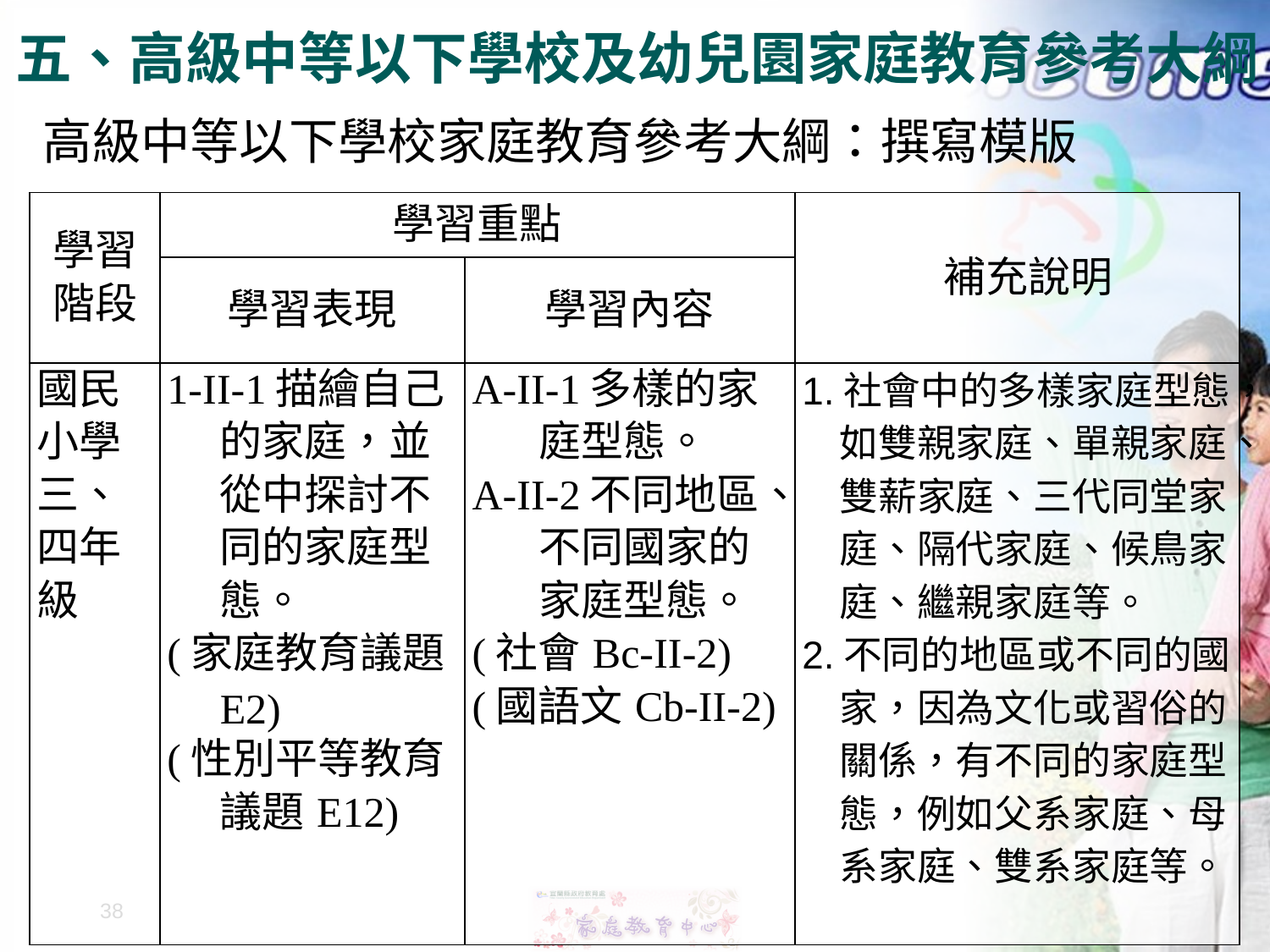

五、高級中等以下學校及幼兒園家庭教育參考大綱
高級中等以下學校家庭教育參考大綱：撰寫模版
| 學習階段 | 學習重點 |  | 補充說明 |
| --- | --- | --- | --- |
|  | 學習表現 | 學習內容 |  |
| 國民小學三、四年級 | 1-II-1描繪自己的家庭，並從中探討不同的家庭型態。 (家庭教育議題E2) (性別平等教育議題E12) | A-II-1多樣的家庭型態。 A-II-2不同地區、不同國家的家庭型態。 (社會Bc-II-2) (國語文Cb-II-2) | 1.社會中的多樣家庭型態，如雙親家庭、單親家庭、雙薪家庭、三代同堂家庭、隔代家庭、候鳥家庭、繼親家庭等。 2.不同的地區或不同的國家，因為文化或習俗的關係，有不同的家庭型態，例如父系家庭、母系家庭、雙系家庭等。 |
38